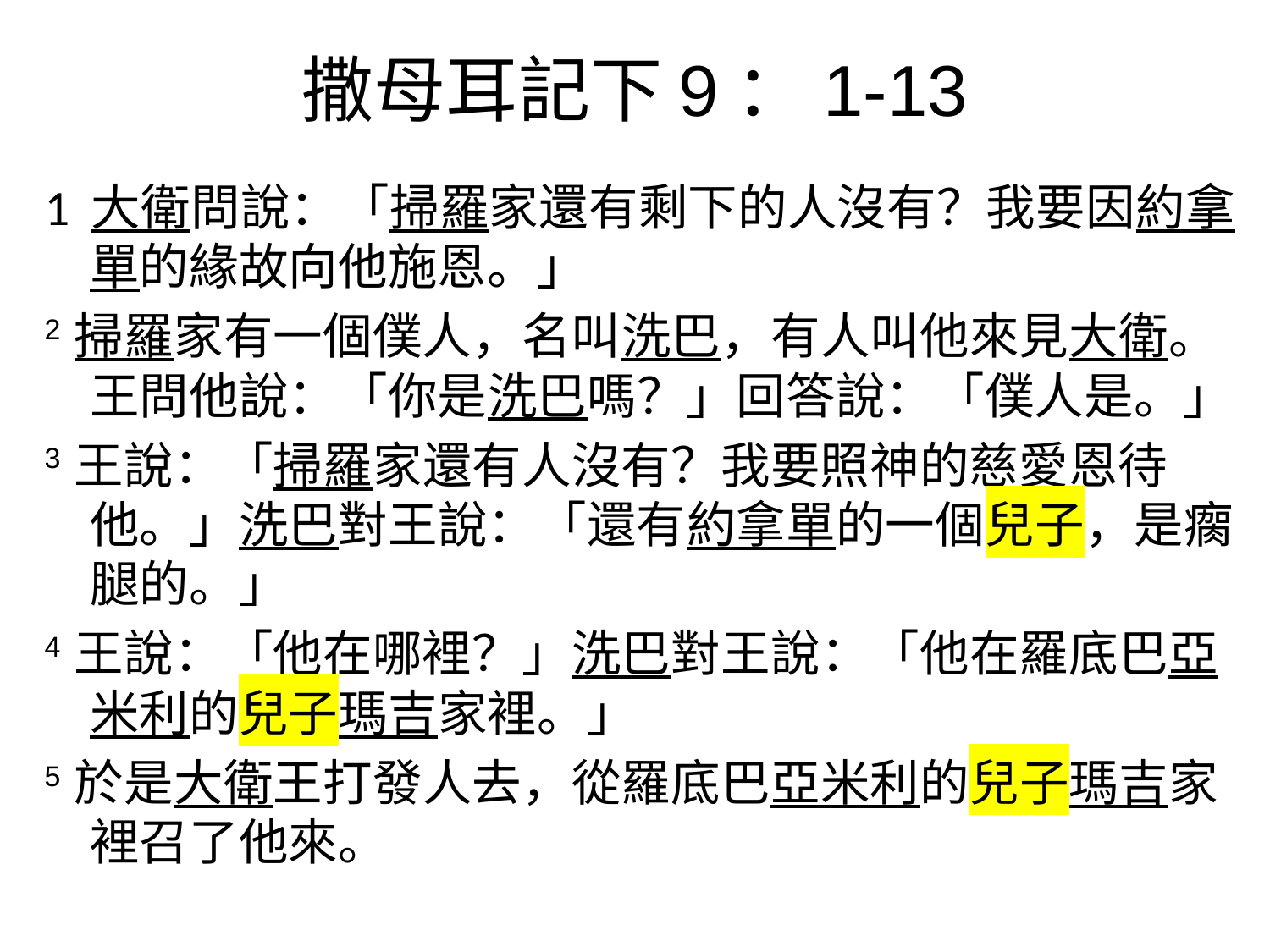

# 撒母耳記下9：1-13
1 大衛問說：「掃羅家還有剩下的人沒有？我要因約拿單的緣故向他施恩。」
2 掃羅家有一個僕人，名叫洗巴，有人叫他來見大衛。王問他說：「你是洗巴嗎？」回答說：「僕人是。」
3 王說：「掃羅家還有人沒有？我要照神的慈愛恩待他。」洗巴對王說：「還有約拿單的一個兒子，是瘸腿的。」
4 王說：「他在哪裡？」洗巴對王說：「他在羅底巴亞米利的兒子瑪吉家裡。」
5 於是大衛王打發人去，從羅底巴亞米利的兒子瑪吉家裡召了他來。